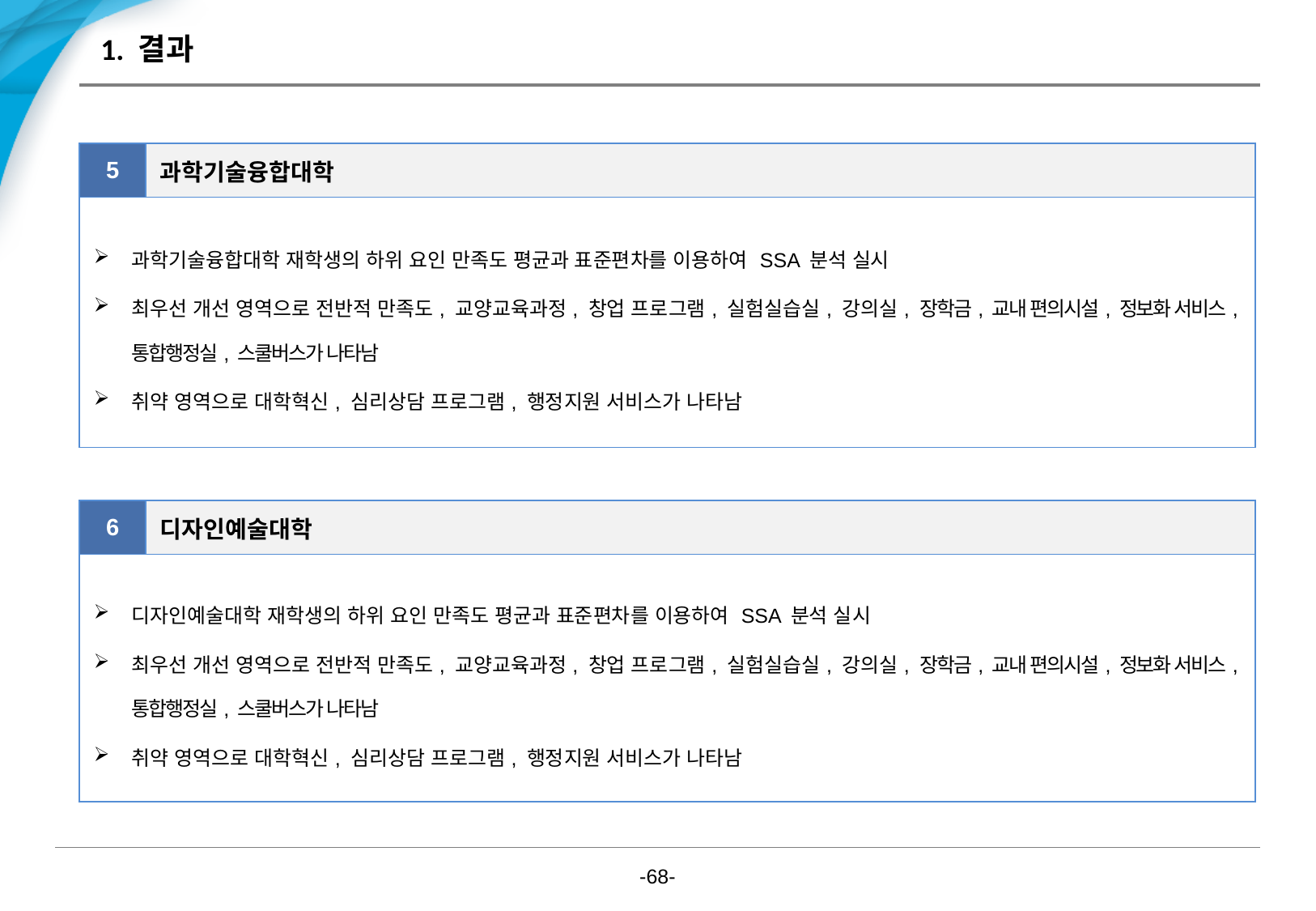

# 1. 결과
| 5 | 과학기술융합대학 |
| --- | --- |
| 과학기술융합대학 재학생의 하위 요인 만족도 평균과 표준편차를 이용하여 SSA 분석 실시 최우선 개선 영역으로 전반적 만족도, 교양교육과정, 창업 프로그램, 실험실습실, 강의실, 장학금, 교내 편의시설, 정보화 서비스, 통합행정실, 스쿨버스가 나타남 취약 영역으로 대학혁신, 심리상담 프로그램, 행정지원 서비스가 나타남 |  |
| 6 | 디자인예술대학 |
| --- | --- |
| 디자인예술대학 재학생의 하위 요인 만족도 평균과 표준편차를 이용하여 SSA 분석 실시 최우선 개선 영역으로 전반적 만족도, 교양교육과정, 창업 프로그램, 실험실습실, 강의실, 장학금, 교내 편의시설, 정보화 서비스, 통합행정실, 스쿨버스가 나타남 취약 영역으로 대학혁신, 심리상담 프로그램, 행정지원 서비스가 나타남 |  |
-68-